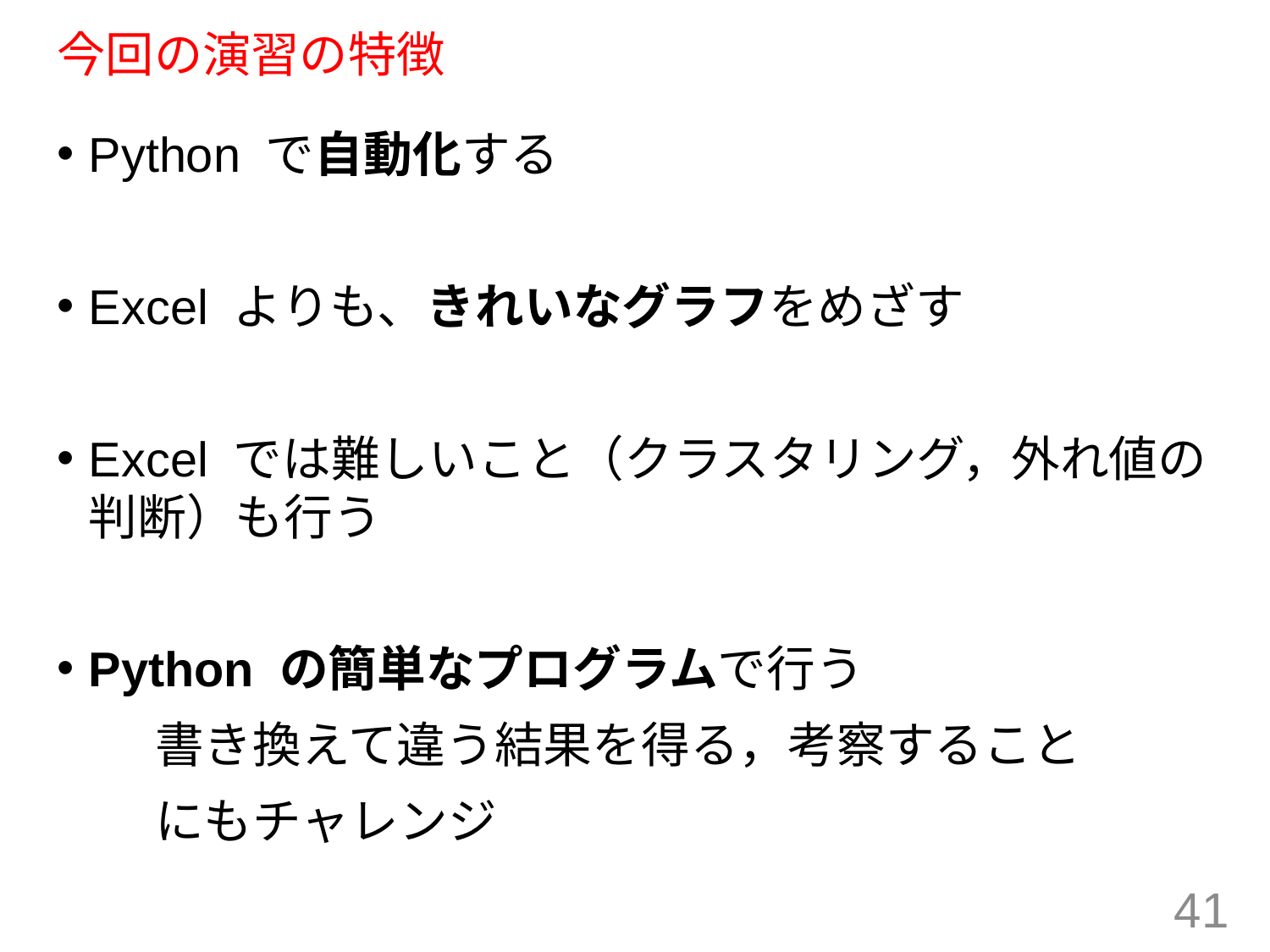

# 今回の演習の特徴
Python で自動化する

Excel よりも、きれいなグラフをめざす

Excel では難しいこと（クラスタリング，外れ値の判断）も行う

Python の簡単なプログラムで行う
　　書き換えて違う結果を得る，考察すること
　　にもチャレンジ
41